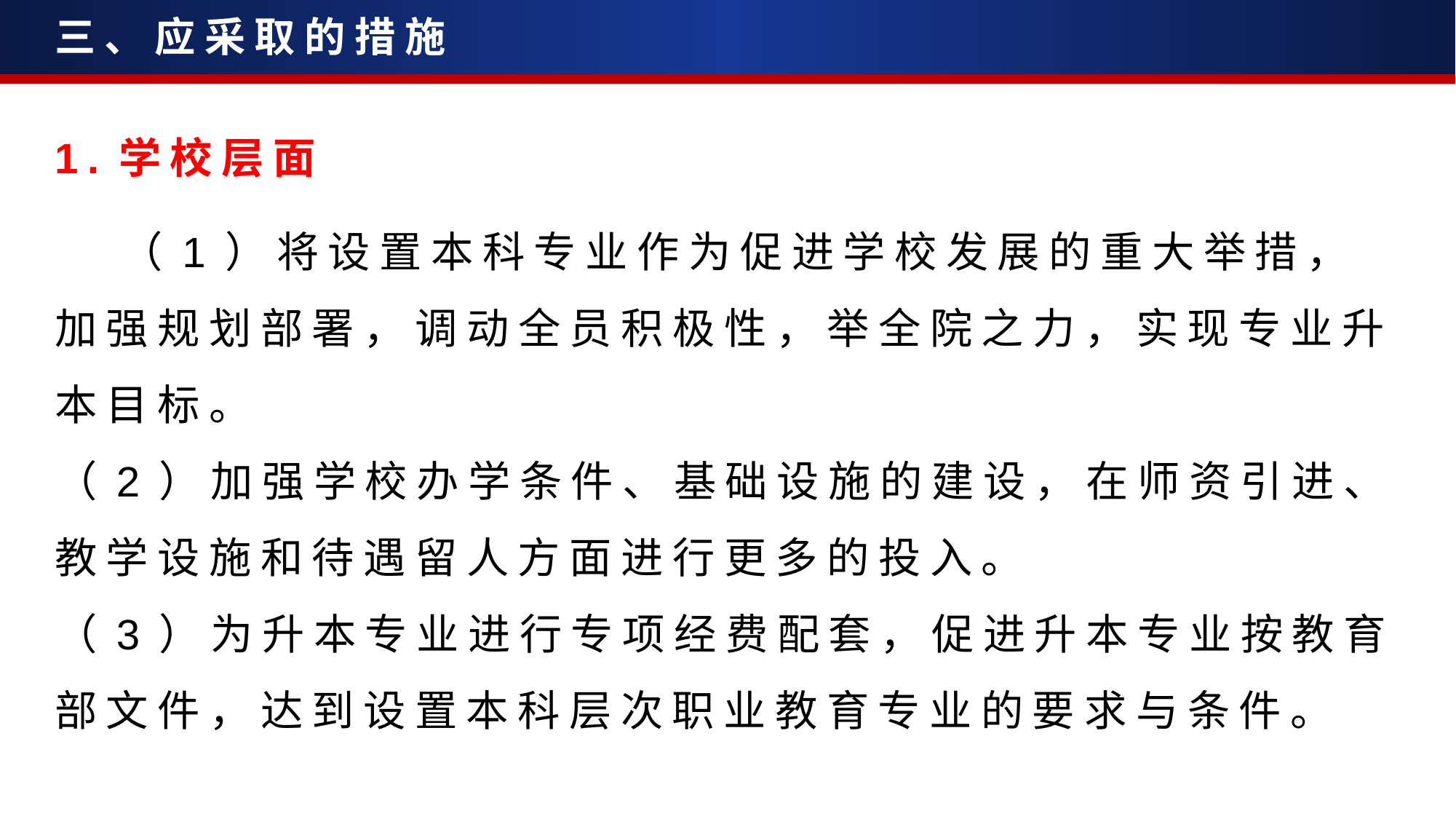

# 三、应采取的措施
1.学校层面
   （1）将设置本科专业作为促进学校发展的重大举措，加强规划部署，调动全员积极性，举全院之力，实现专业升本目标。
（2）加强学校办学条件、基础设施的建设，在师资引进、教学设施和待遇留人方面进行更多的投入。
（3）为升本专业进行专项经费配套，促进升本专业按教育部文件，达到设置本科层次职业教育专业的要求与条件。